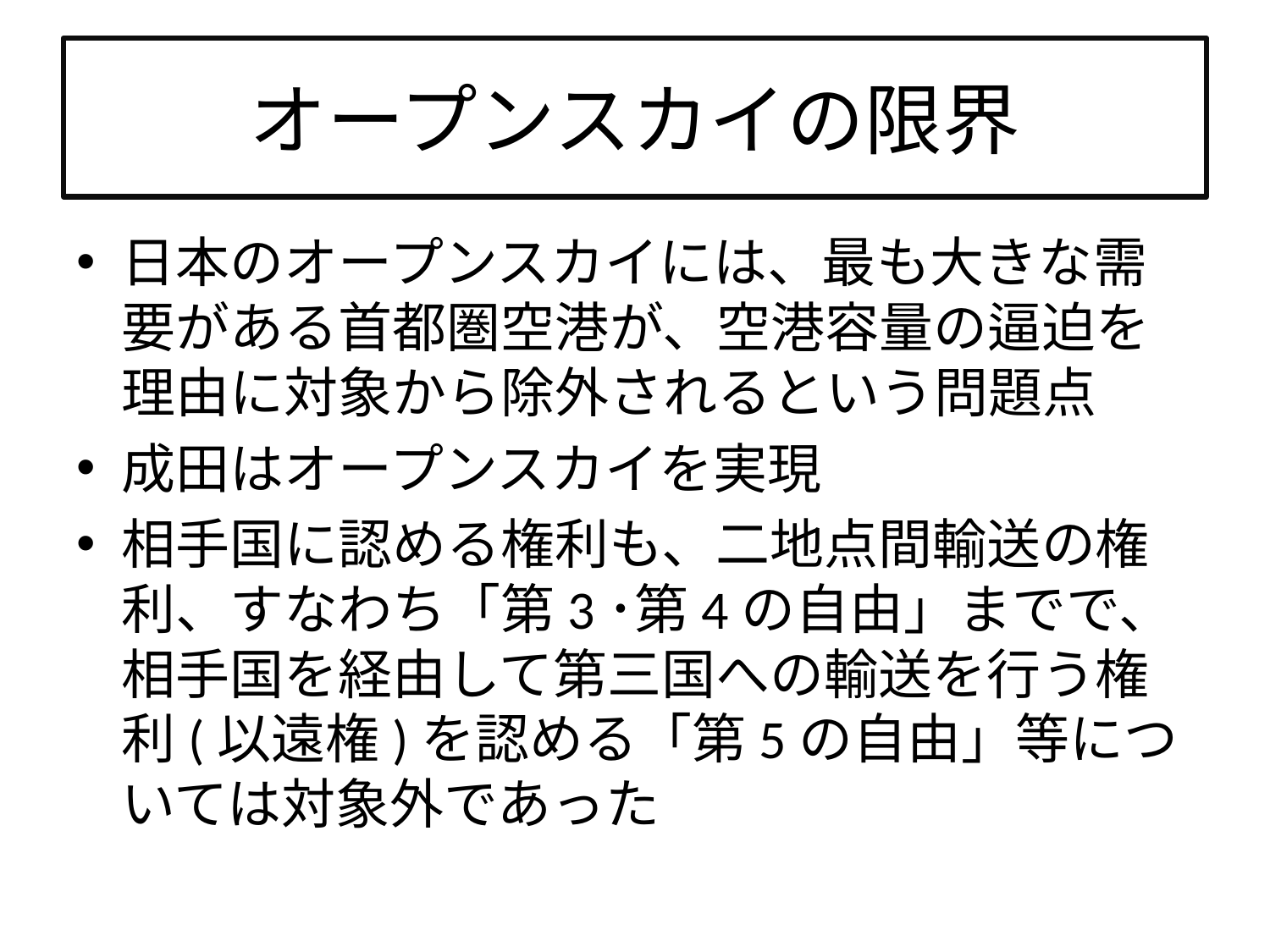

# オープンスカイの限界
日本のオープンスカイには、最も大きな需要がある首都圏空港が、空港容量の逼迫を理由に対象から除外されるという問題点
成田はオープンスカイを実現
相手国に認める権利も、二地点間輸送の権利、すなわち「第3･第4の自由」までで、相手国を経由して第三国への輸送を行う権利(以遠権)を認める「第5の自由」等については対象外であった